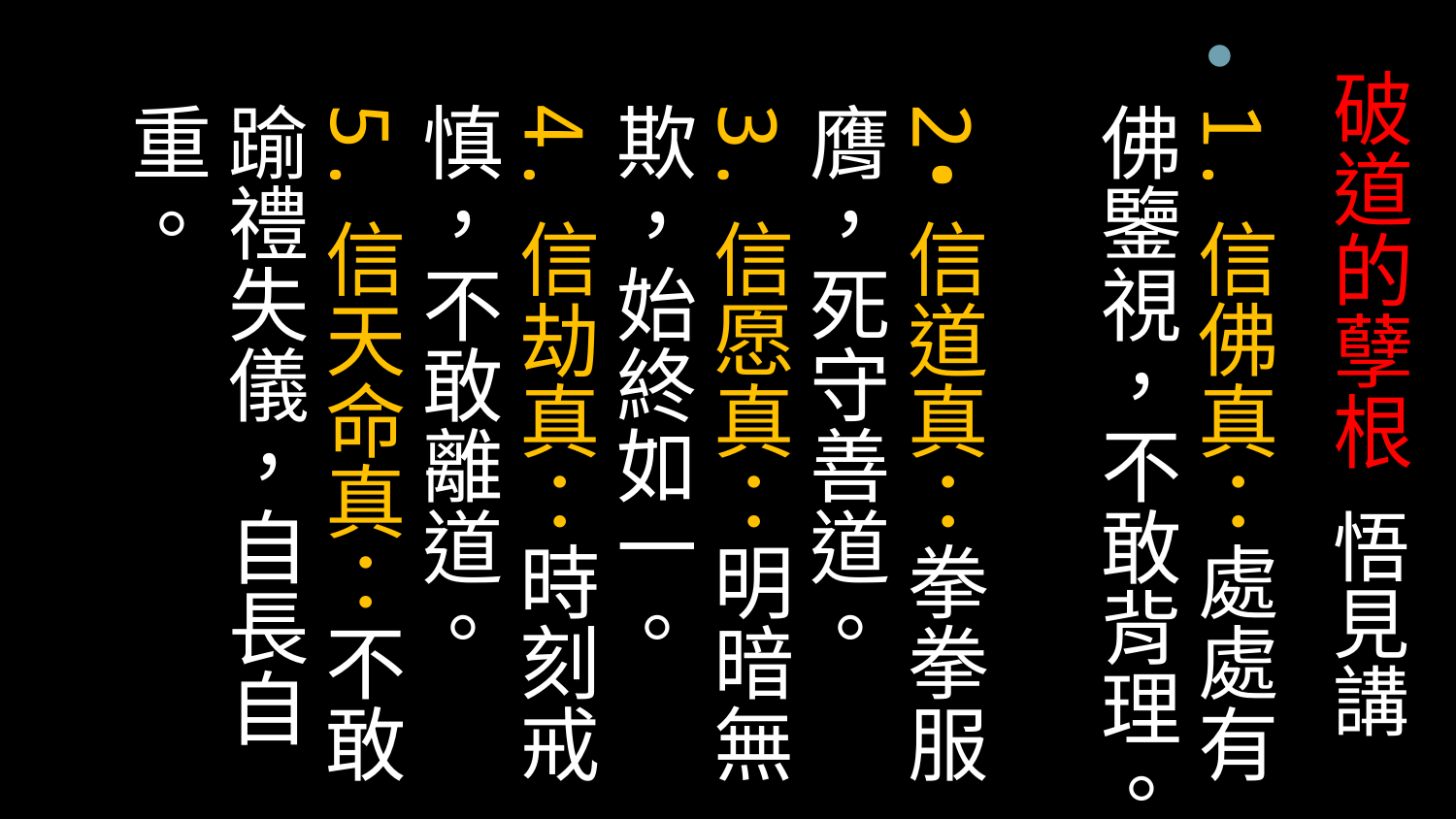

# 破道的孽根  悟見講
1.信佛真：處處有佛鑒視，不敢背理。
2•信道真：拳拳服膺，死守善道。
3.信愿真：明暗無欺，始終如一。
4.信劫真：時刻戒慎，不敢離道。
5.信天命真：不敢踰禮失儀，自長自重。